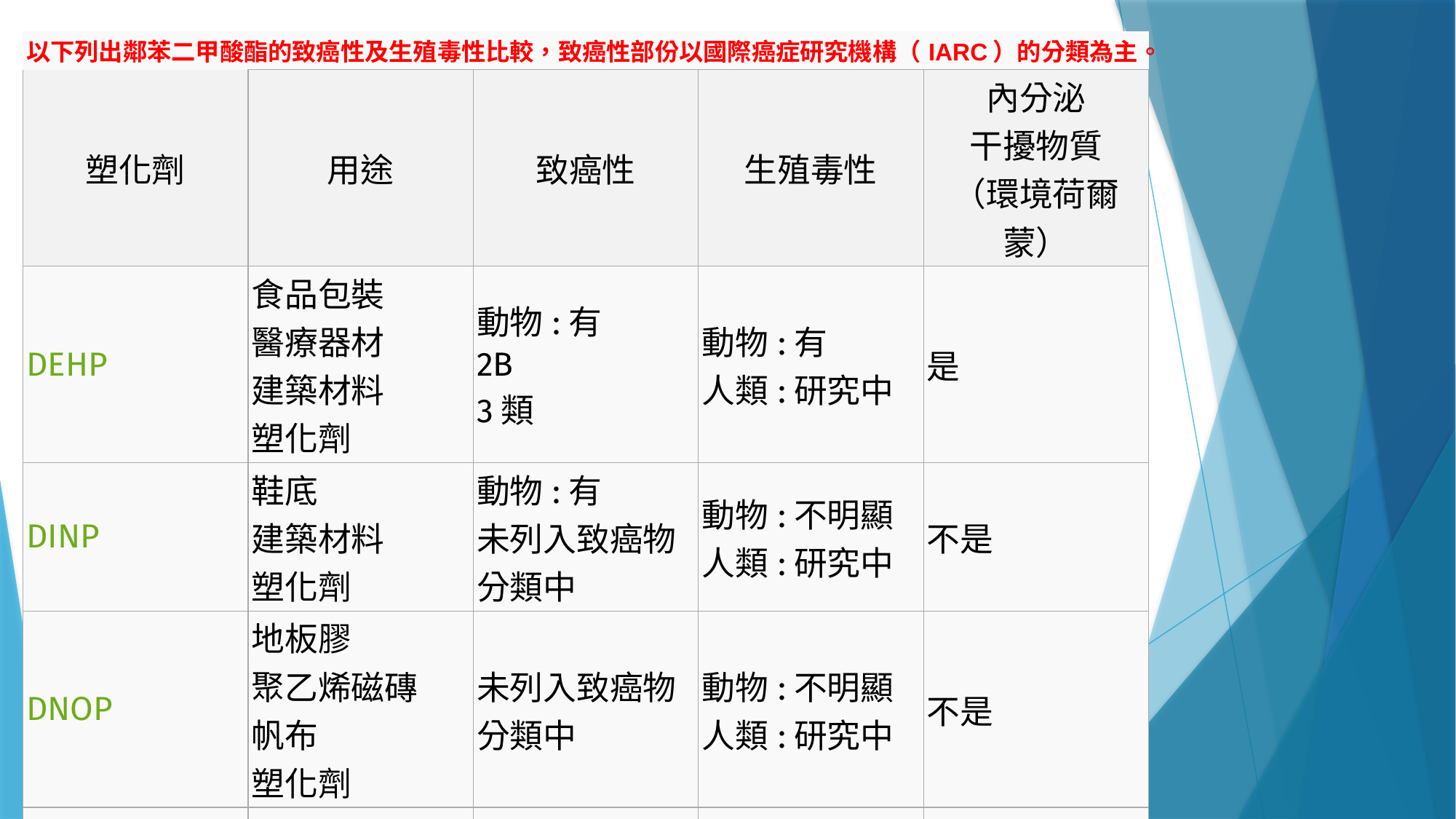

| 以下列出鄰苯二甲酸酯的致癌性及生殖毒性比較，致癌性部份以國際癌症研究機構（IARC）的分類為主。 |  |  |  |  |
| --- | --- | --- | --- | --- |
| 塑化劑 | 用途 | 致癌性 | 生殖毒性 | 內分泌 干擾物質 （環境荷爾蒙） |
| DEHP | 食品包裝 醫療器材 建築材料 塑化劑 | 動物:有 2B 3類 | 動物:有 人類:研究中 | 是 |
| DINP | 鞋底 建築材料 塑化劑 | 動物:有 未列入致癌物分類中 | 動物:不明顯 人類:研究中 | 不是 |
| DNOP | 地板膠 聚乙烯磁磚 帆布 塑化劑 | 未列入致癌物分類中 | 動物:不明顯 人類:研究中 | 不是 |
| DIDP | 電纜線 膠鞋 地毯黏膠 橡膠襯墊 | 未列入致癌物分類中 | 動物:不明顯 人類:研究中 | 不是 |